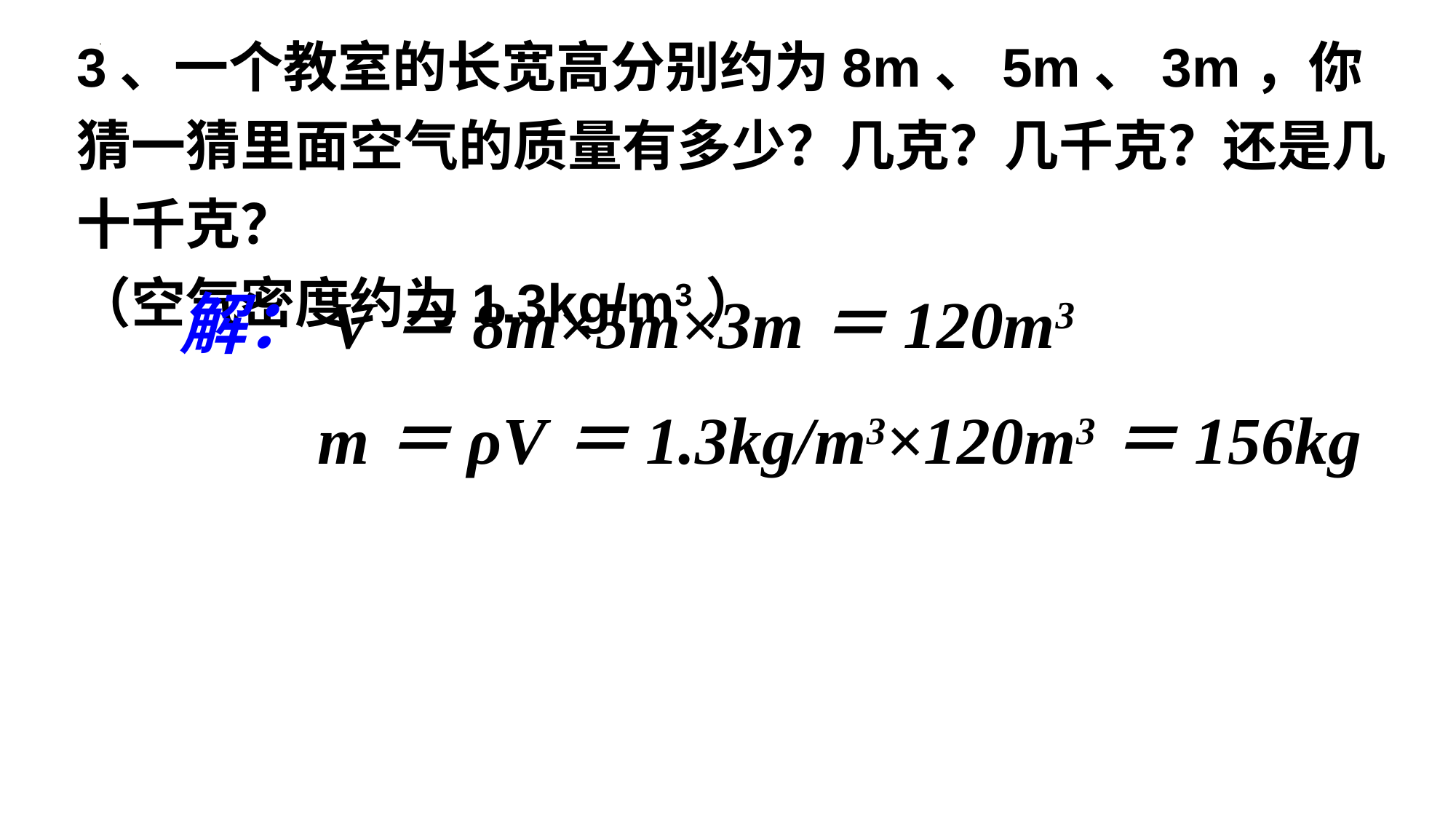

3、一个教室的长宽高分别约为8m、5m、3m，你猜一猜里面空气的质量有多少？几克？几千克？还是几十千克？
（空气密度约为1.3kg/m3）
解：V＝8m×5m×3m＝120m3
m＝ρV＝1.3kg/m3×120m3＝156kg